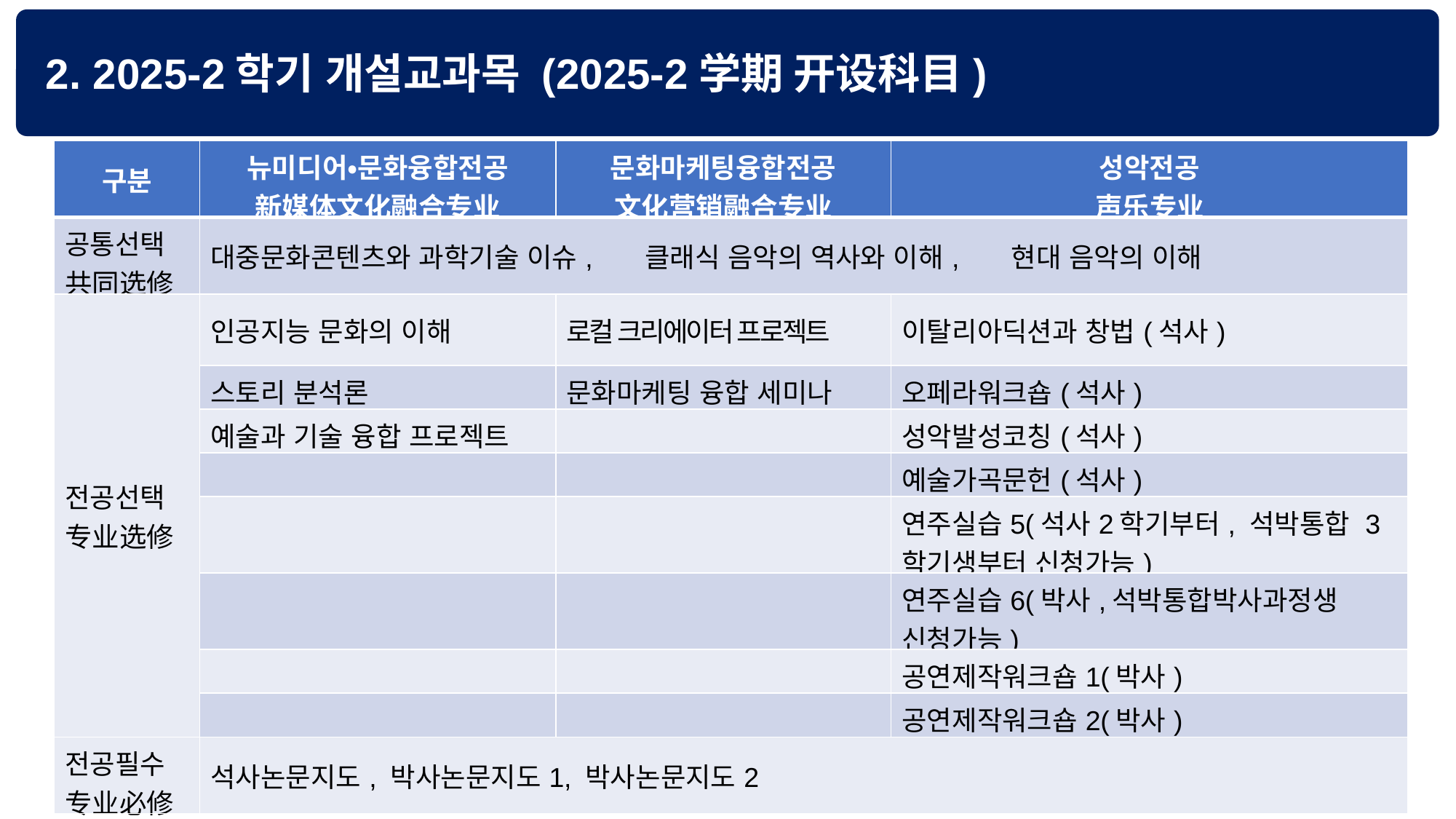

2. 2025-2학기 개설교과목 (2025-2学期 开设科目)
| 구분 | 뉴미디어・문화융합전공 新媒体文化融合专业 | 문화마케팅융합전공 文化营销融合专业 | 성악전공 声乐专业 |
| --- | --- | --- | --- |
| 공통선택 共同选修 | 대중문화콘텐츠와 과학기술 이슈, 클래식 음악의 역사와 이해, 현대 음악의 이해 |  |  |
| 전공선택 专业选修 | 인공지능 문화의 이해 | 로컬 크리에이터 프로젝트 | 이탈리아딕션과 창법(석사) |
|  | 스토리 분석론 | 문화마케팅 융합 세미나 | 오페라워크숍(석사) |
|  | 예술과 기술 융합 프로젝트 |  | 성악발성코칭(석사) |
|  |  |  | 예술가곡문헌(석사) |
|  |  |  | 연주실습5(석사2학기부터, 석박통합 3학기생부터 신청가능) |
|  |  |  | 연주실습6(박사,석박통합박사과정생 신청가능) |
|  |  |  | 공연제작워크숍1(박사) |
|  |  |  | 공연제작워크숍2(박사) |
| 전공필수 专业必修 | 석사논문지도, 박사논문지도1, 박사논문지도2 |  |  |